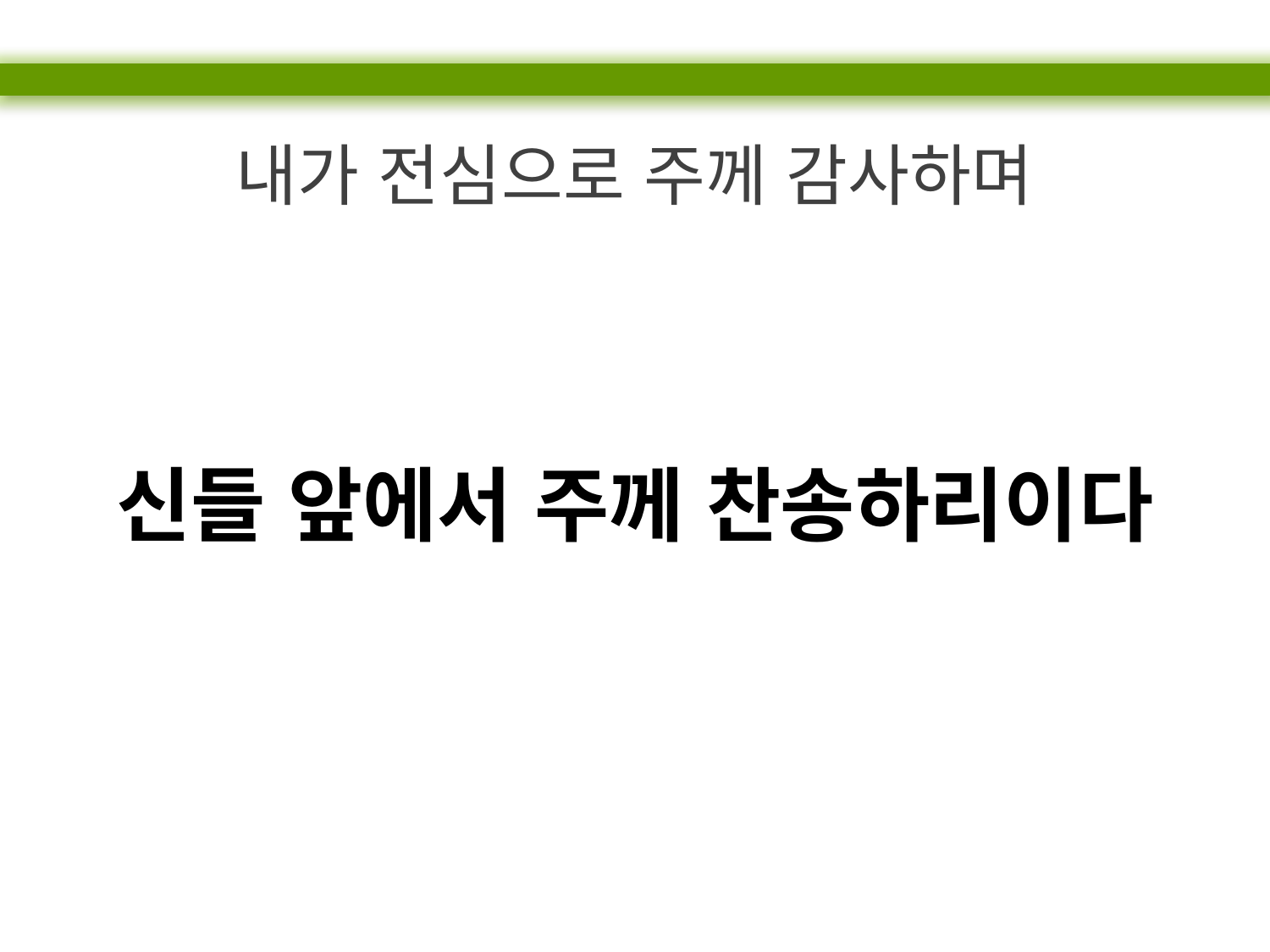

내가 전심으로 주께 감사하며
신들 앞에서 주께 찬송하리이다